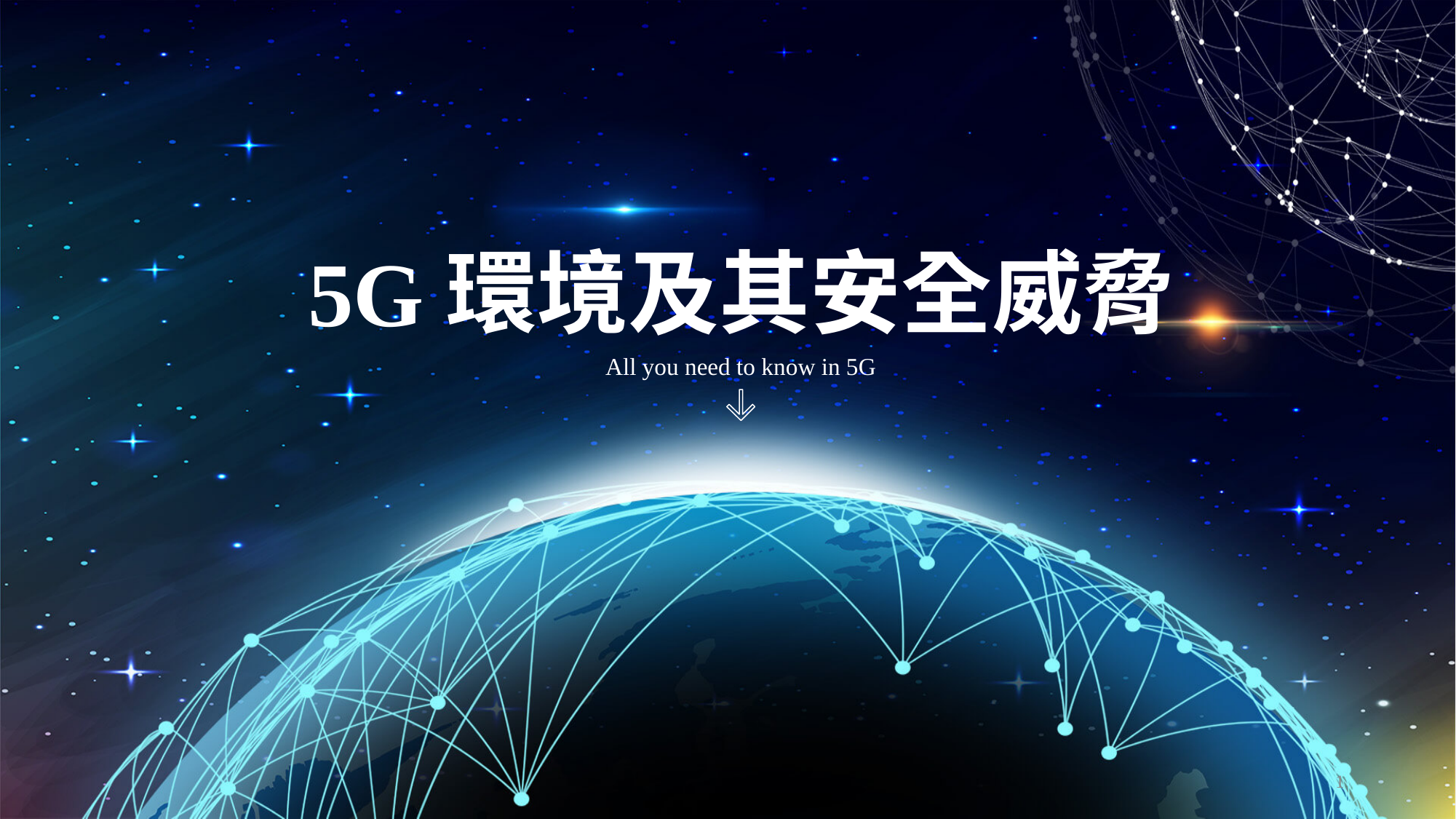

5G環境及其安全威脅
All you need to know in 5G

1